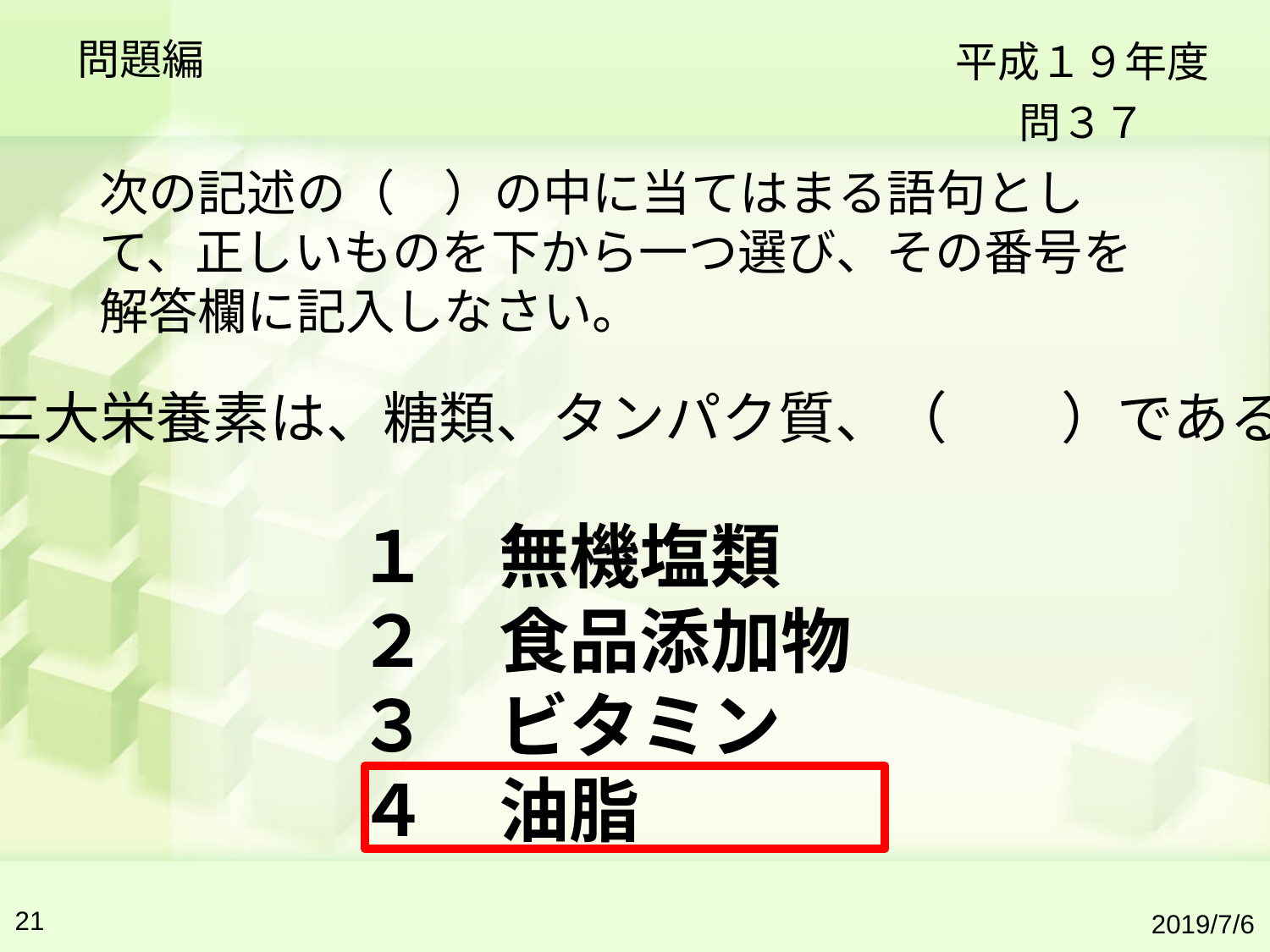

問題編
平成１９年度
問３７
次の記述の（　）の中に当てはまる語句として、正しいものを下から一つ選び、その番号を解答欄に記入しなさい。
「三大栄養素は、糖類、タンパク質、（　　）である。
１　無機塩類
２　食品添加物
３　ビタミン
４　油脂

21
2019/7/6